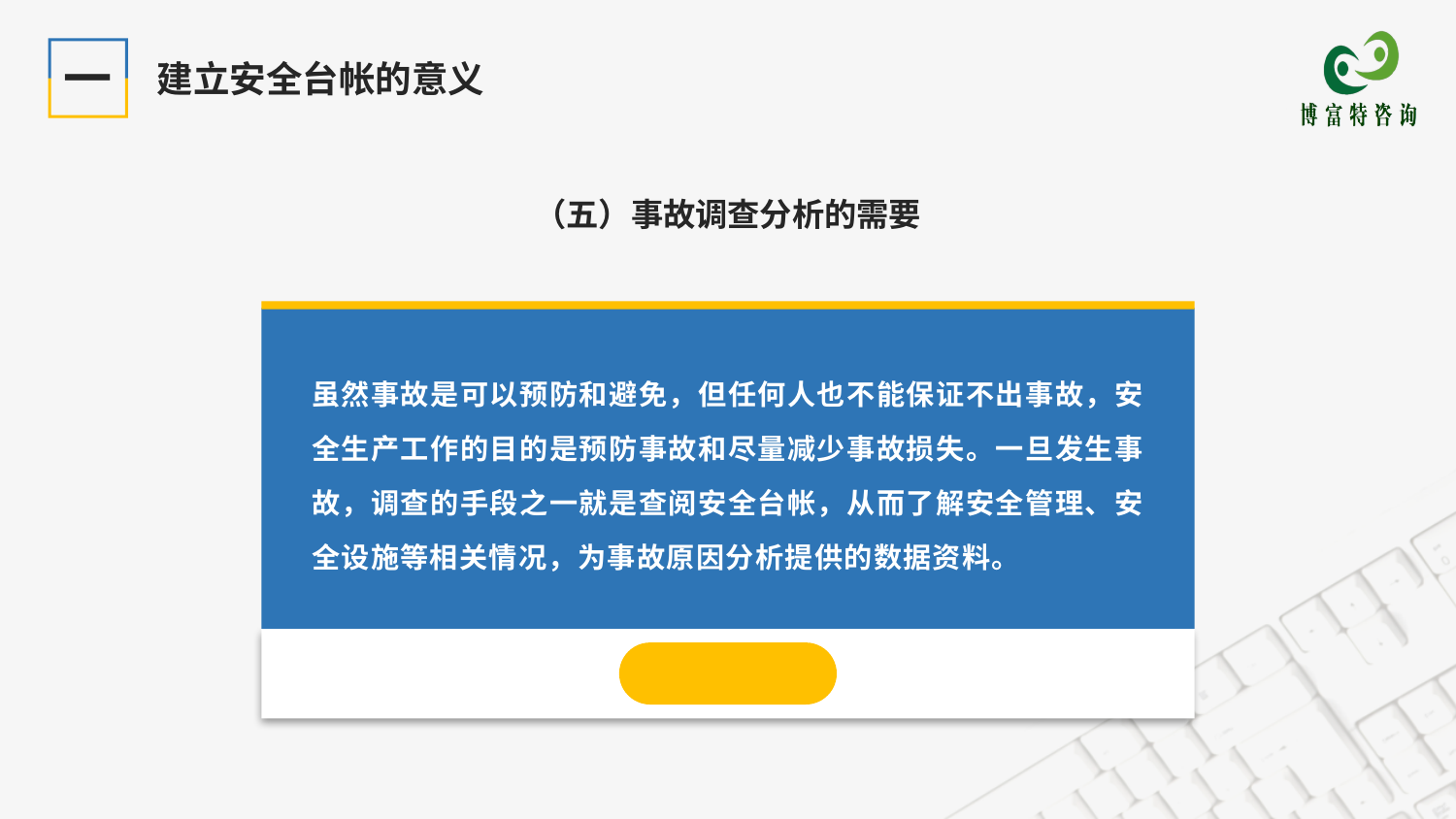

一
建立安全台帐的意义
（五）事故调查分析的需要

虽然事故是可以预防和避免，但任何人也不能保证不出事故，安全生产工作的目的是预防事故和尽量减少事故损失。一旦发生事故，调查的手段之一就是查阅安全台帐，从而了解安全管理、安全设施等相关情况，为事故原因分析提供的数据资料。